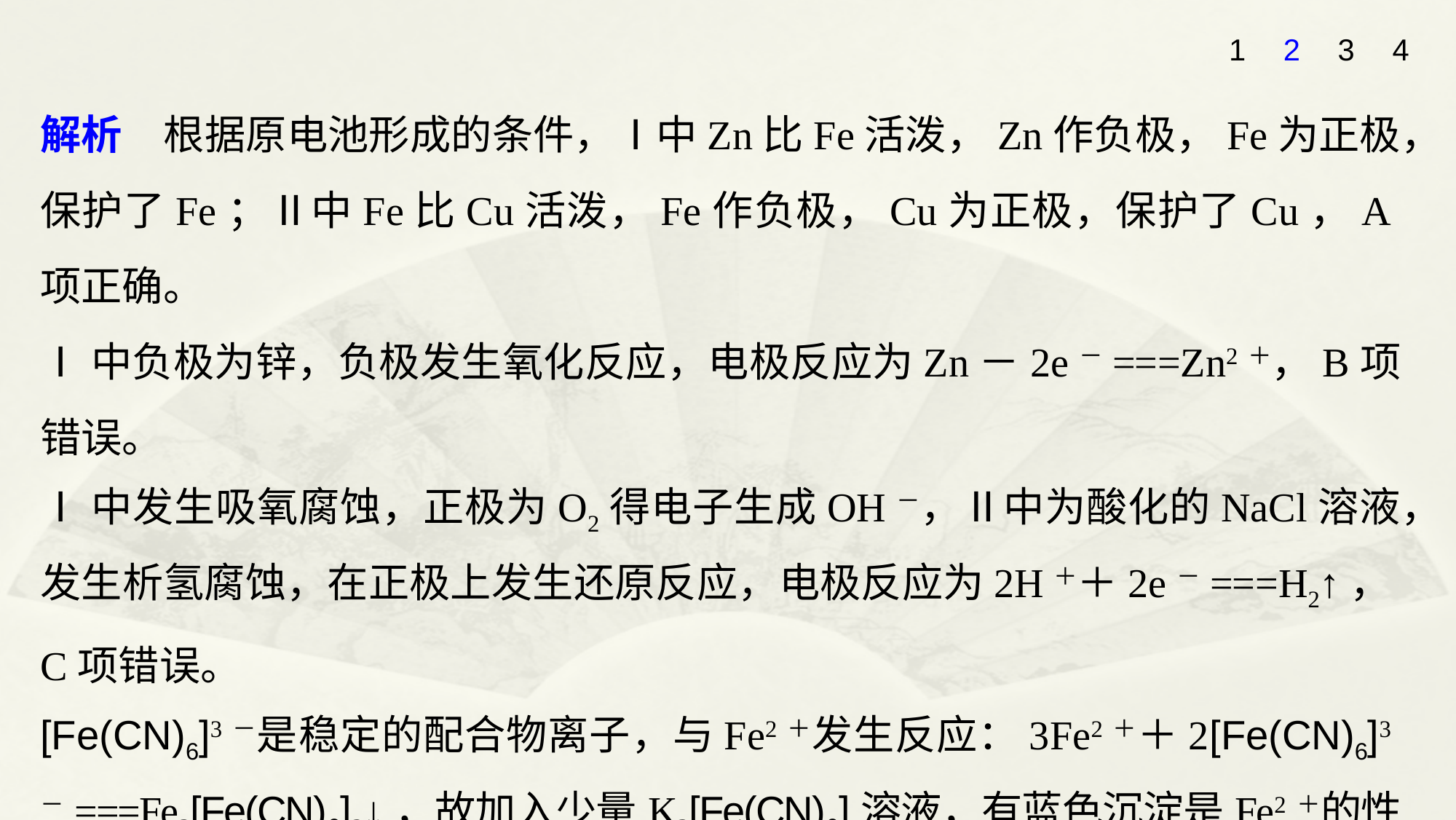

1
2
3
4
解析　根据原电池形成的条件，Ⅰ中Zn比Fe活泼，Zn作负极，Fe为正极，保护了Fe；Ⅱ中Fe比Cu活泼，Fe作负极，Cu为正极，保护了Cu，A项正确。
Ⅰ中负极为锌，负极发生氧化反应，电极反应为Zn－2e－===Zn2＋，B项错误。
Ⅰ中发生吸氧腐蚀，正极为O2得电子生成OH－，Ⅱ中为酸化的NaCl溶液，发生析氢腐蚀，在正极上发生还原反应，电极反应为2H＋＋2e－===H2↑，C项错误。
[Fe(CN)6]3－是稳定的配合物离子，与Fe2＋发生反应：3Fe2＋＋2[Fe(CN)6]3－===Fe3[Fe(CN)6]2↓，故加入少量K3[Fe(CN)6]溶液，有蓝色沉淀是Fe2＋的性质，Ⅰ装置中不能生成Fe2＋，Ⅱ装置中负极铁失电子生成Fe2＋，故D错误。